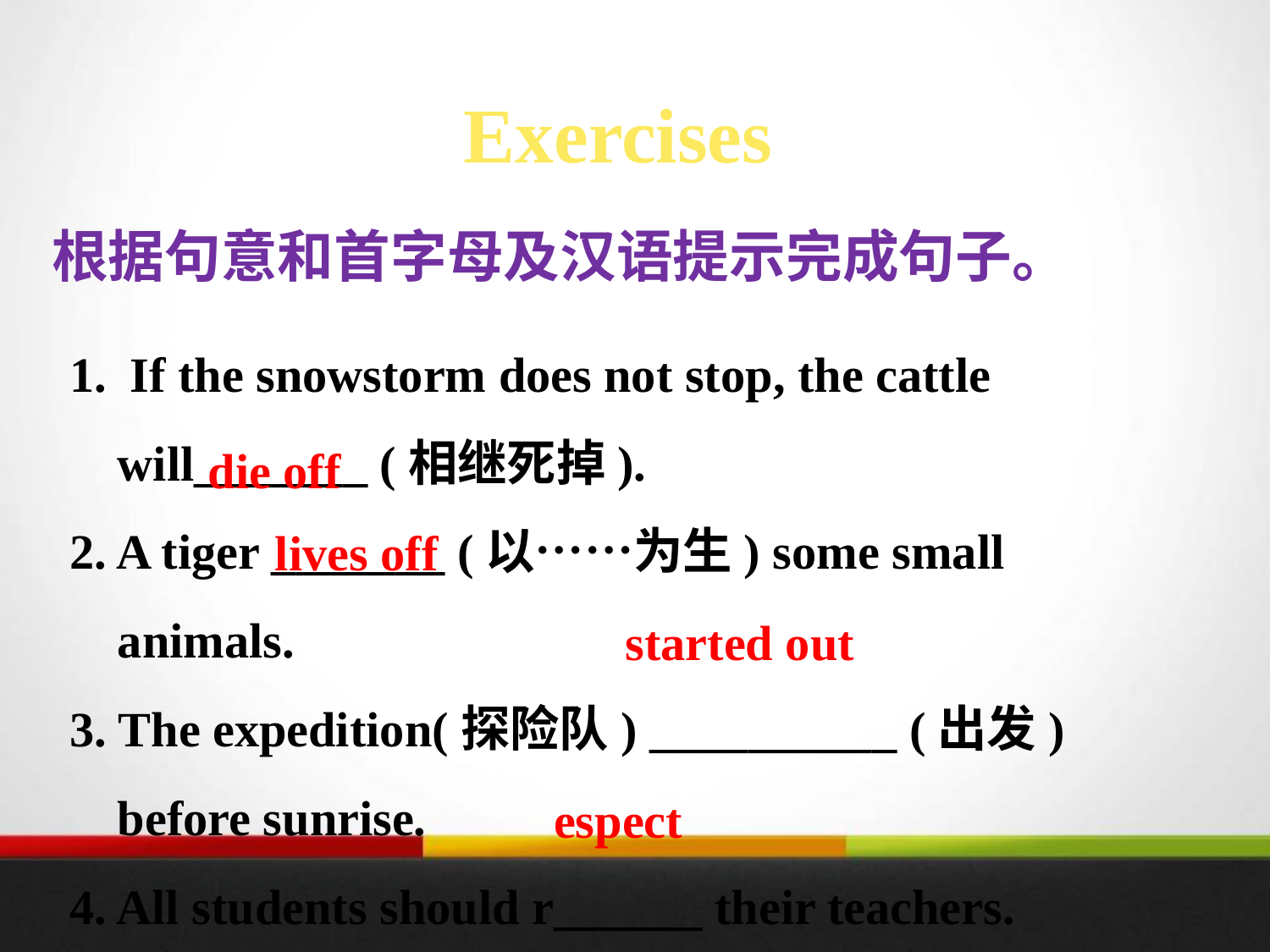

Exercises
根据句意和首字母及汉语提示完成句子。
 If the snowstorm does not stop, the cattle will_______ (相继死掉).
2. A tiger _______ (以……为生) some small animals.
3. The expedition(探险队) __________ (出发) before sunrise.
4. All students should r______ their teachers.

die off
lives off
started out
espect